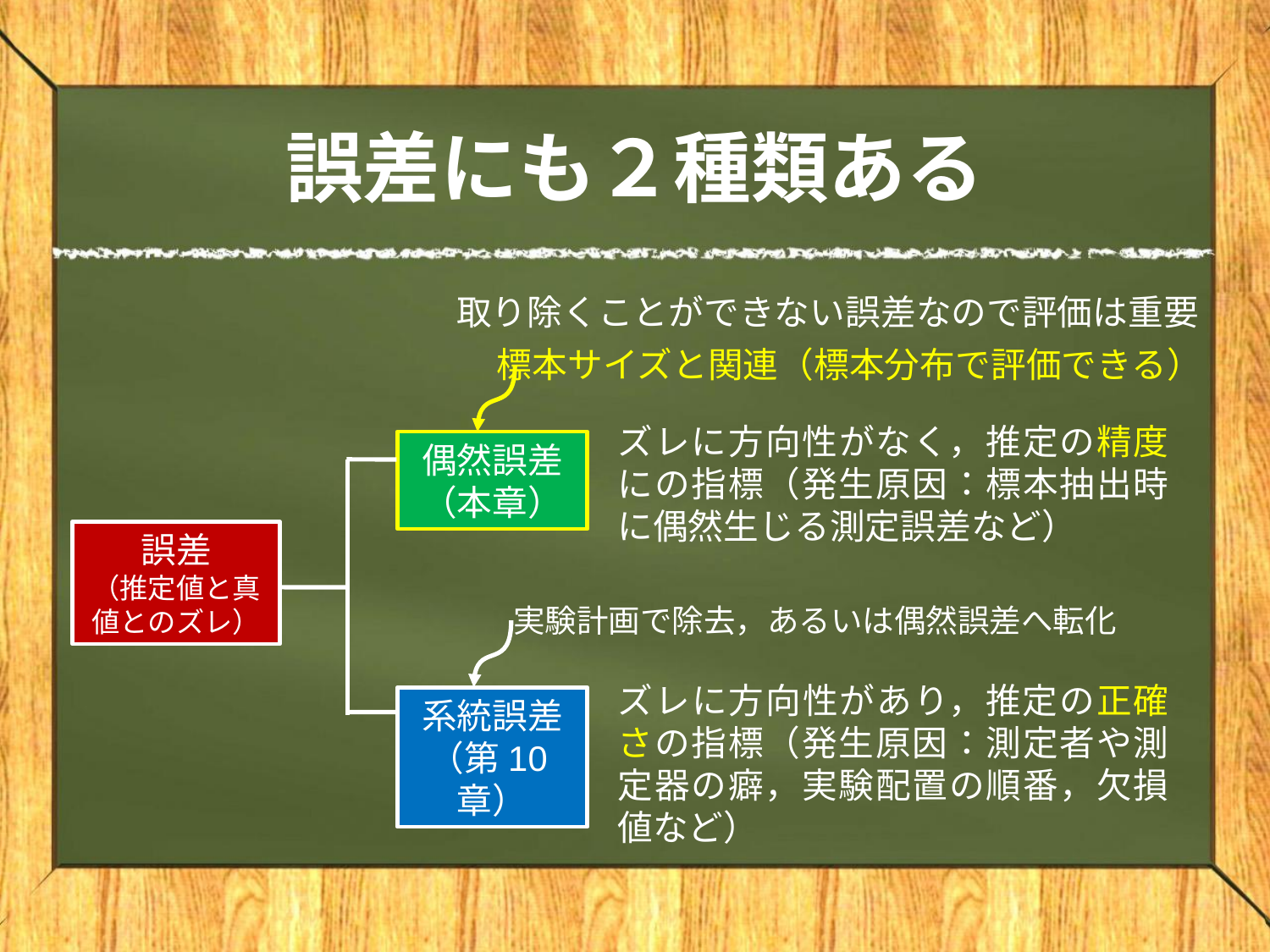

# 誤差にも２種類ある
取り除くことができない誤差なので評価は重要
標本サイズと関連（標本分布で評価できる）
ズレに方向性がなく，推定の精度にの指標（発生原因：標本抽出時に偶然生じる測定誤差など）
偶然誤差
（本章）
誤差
（推定値と真値とのズレ）
実験計画で除去，あるいは偶然誤差へ転化
ズレに方向性があり，推定の正確さの指標（発生原因：測定者や測定器の癖，実験配置の順番，欠損値など）
系統誤差
（第10章）